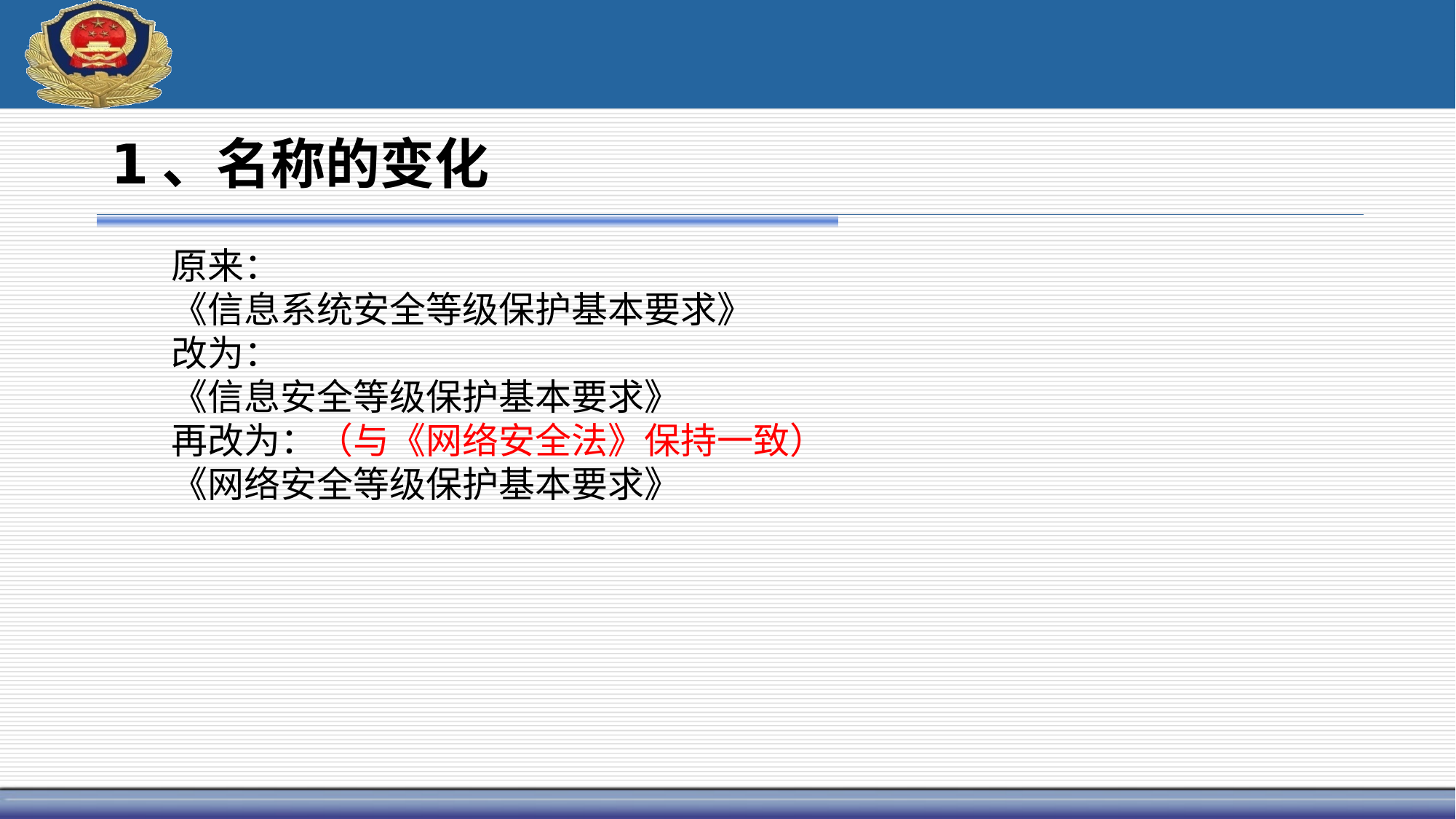

1、名称的变化
原来：
《信息系统安全等级保护基本要求》
改为：
《信息安全等级保护基本要求》
再改为：（与《网络安全法》保持一致）
《网络安全等级保护基本要求》

18